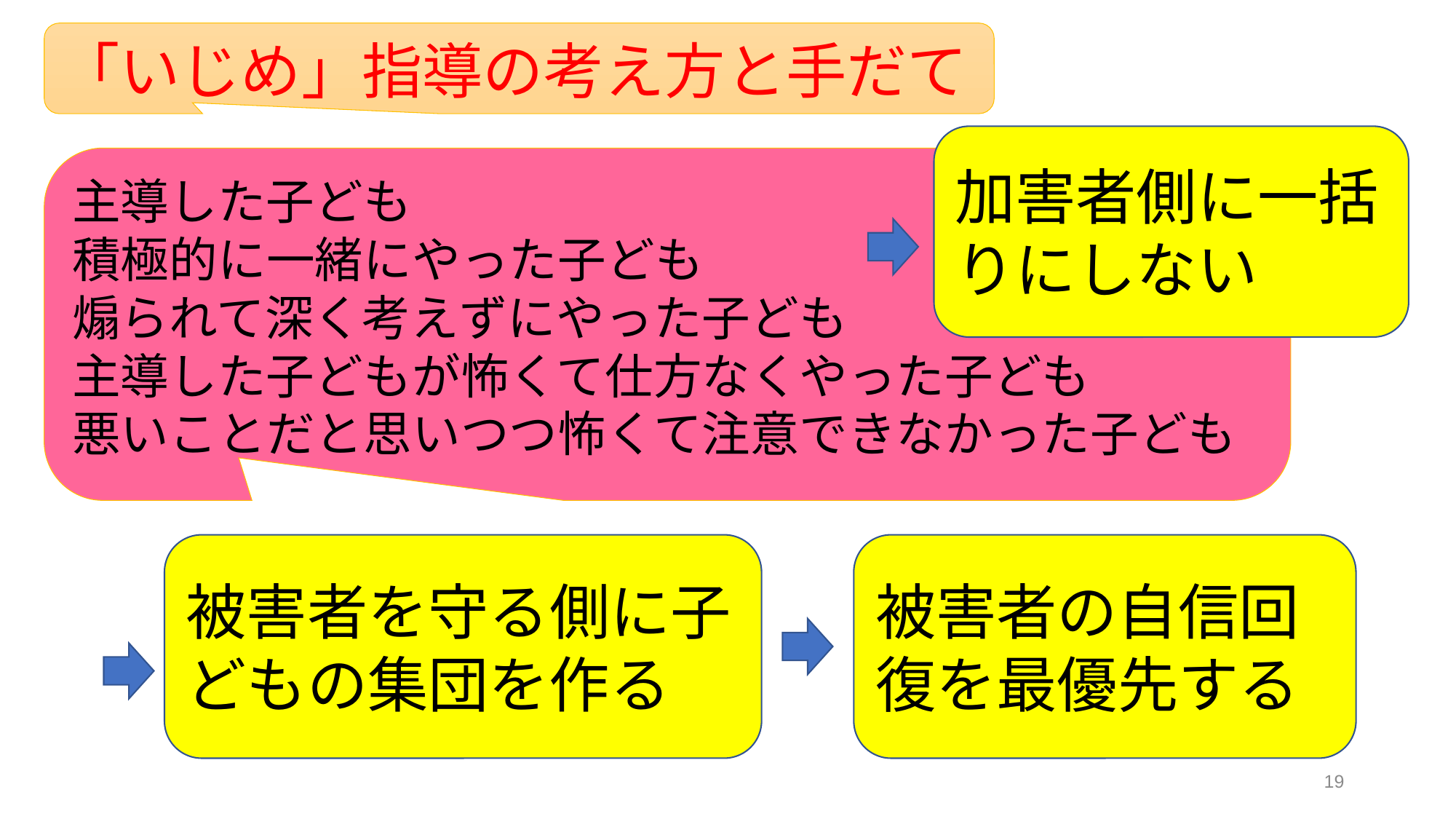

「いじめ」指導の考え方と手だて

加害者側に一括りにしない
主導した子ども
積極的に一緒にやった子ども
煽られて深く考えずにやった子ども
主導した子どもが怖くて仕方なくやった子ども
悪いことだと思いつつ怖くて注意できなかった子ども

被害者を守る側に子どもの集団を作る
被害者の自信回復を最優先する

19